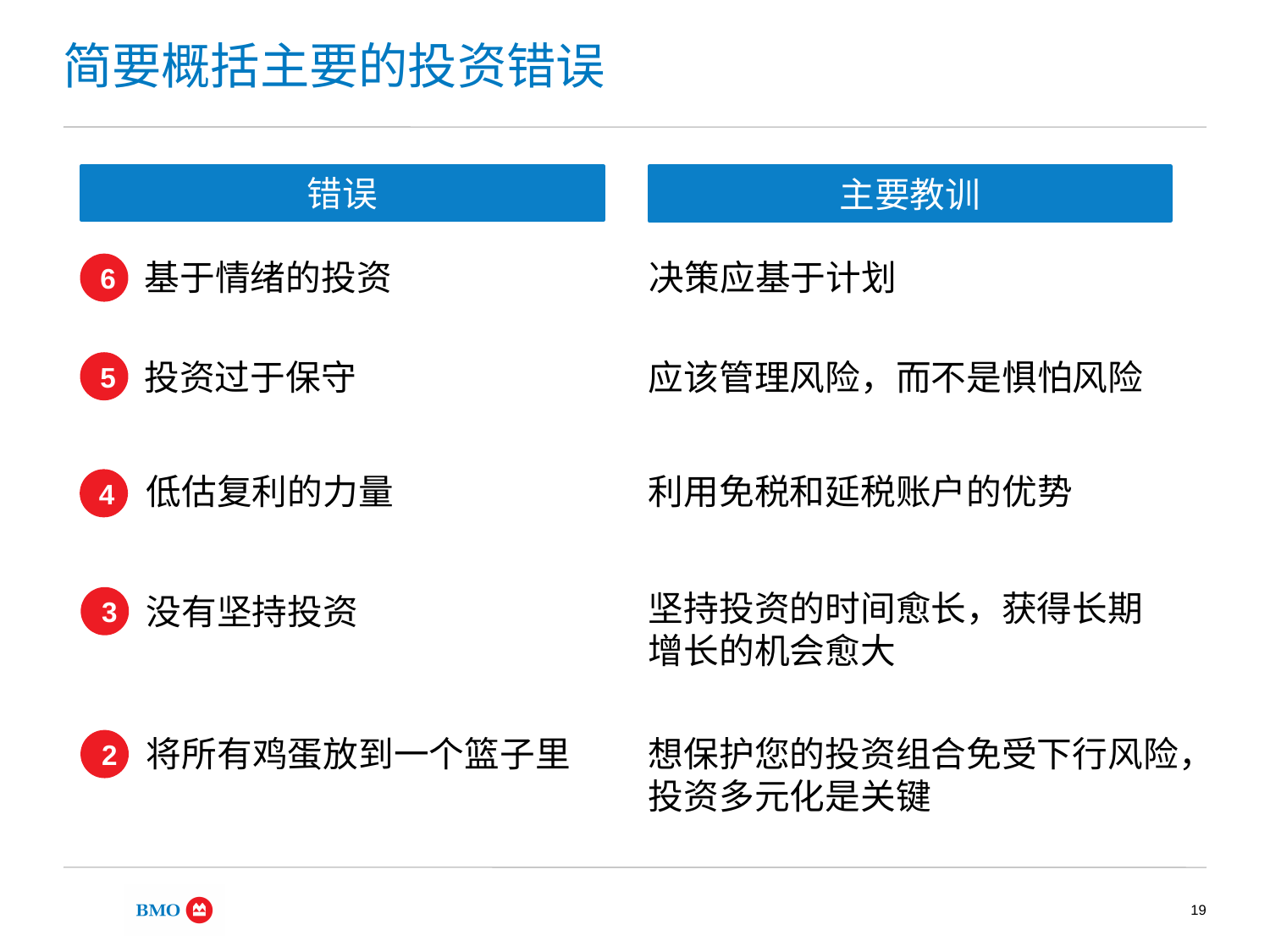

简要概括主要的投资错误
错误
主要教训
基于情绪的投资
决策应基于计划

6
应该管理风险，而不是惧怕风险
投资过于保守

5
低估复利的力量
利用免税和延税账户的优势

4
坚持投资的时间愈长，获得长期
增长的机会愈大
没有坚持投资

3
将所有鸡蛋放到一个篮子里

想保护您的投资组合免受下行风险，投资多元化是关键

2
19